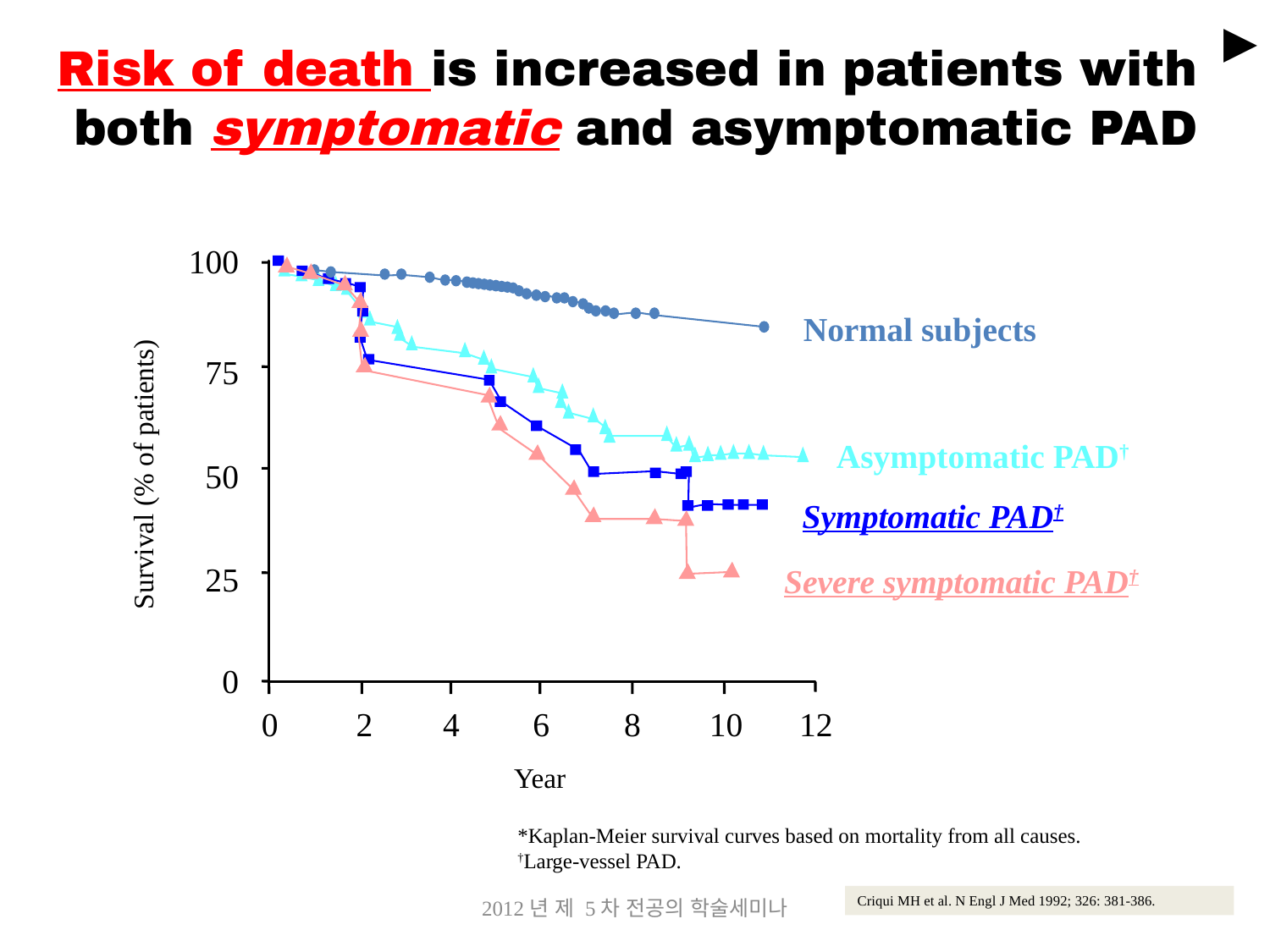

►
# Risk of death is increased in patients with both symptomatic and asymptomatic PAD
100

Normal subjects

  75

Asymptomatic PAD†

  50
Survival (% of patients)

Symptomatic PAD†

  25
Severe symptomatic PAD†

    0

0
2
4
6
8
10
12
Year
*Kaplan-Meier survival curves based on mortality from all causes.
†Large-vessel PAD.

2012년 제 5차 전공의 학술세미나
Criqui MH et al. N Engl J Med 1992; 326: 381-386.